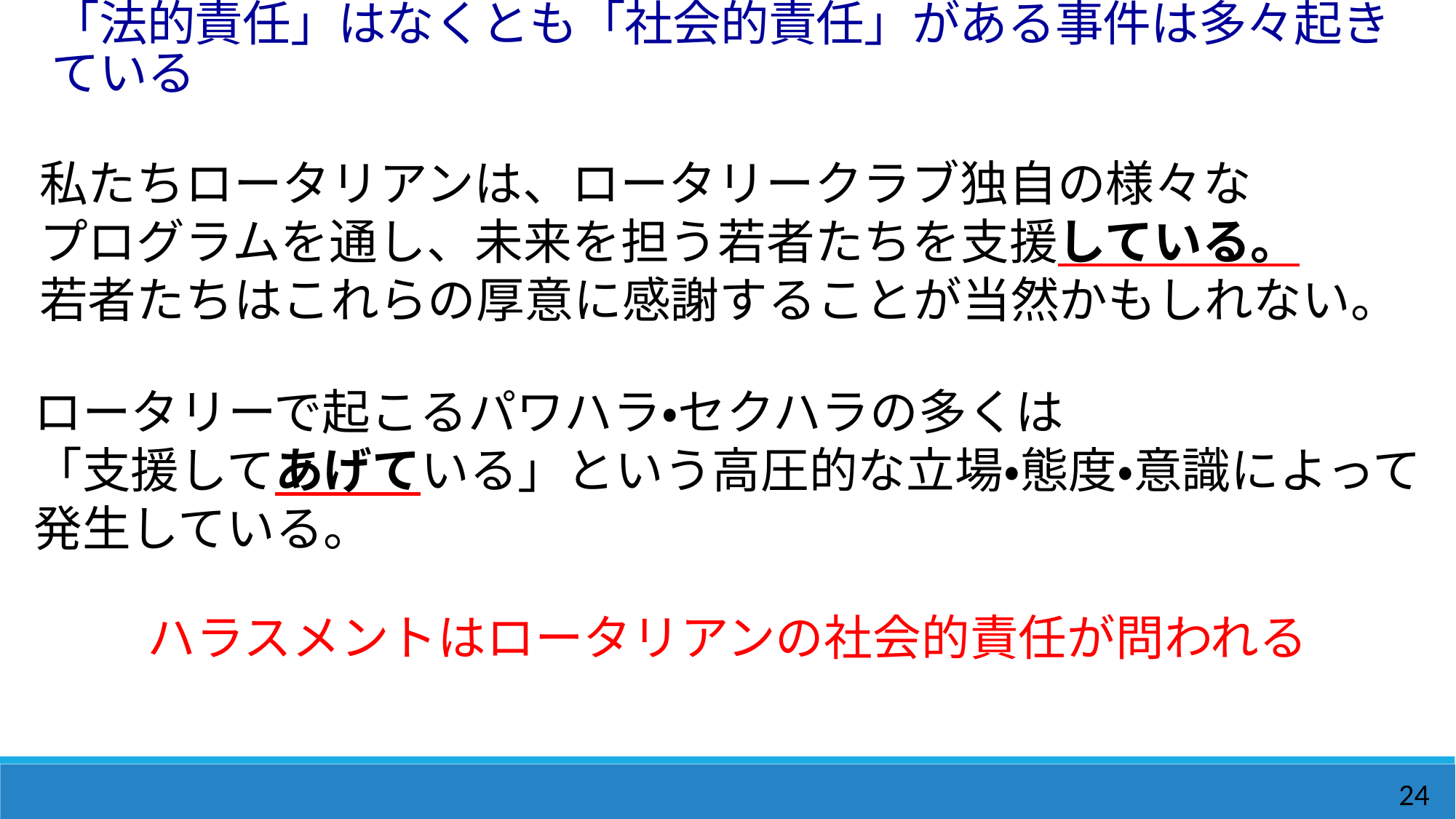

「法的責任」はなくとも「社会的責任」がある事件は多々起きている
私たちロータリアンは、ロータリークラブ独自の様々な
プログラムを通し、未来を担う若者たちを支援している。
若者たちはこれらの厚意に感謝することが当然かもしれない。
ロータリーで起こるパワハラ・セクハラの多くは
「支援してあげている」という高圧的な立場・態度・意識によって
発生している。
ハラスメントはロータリアンの社会的責任が問われる
24